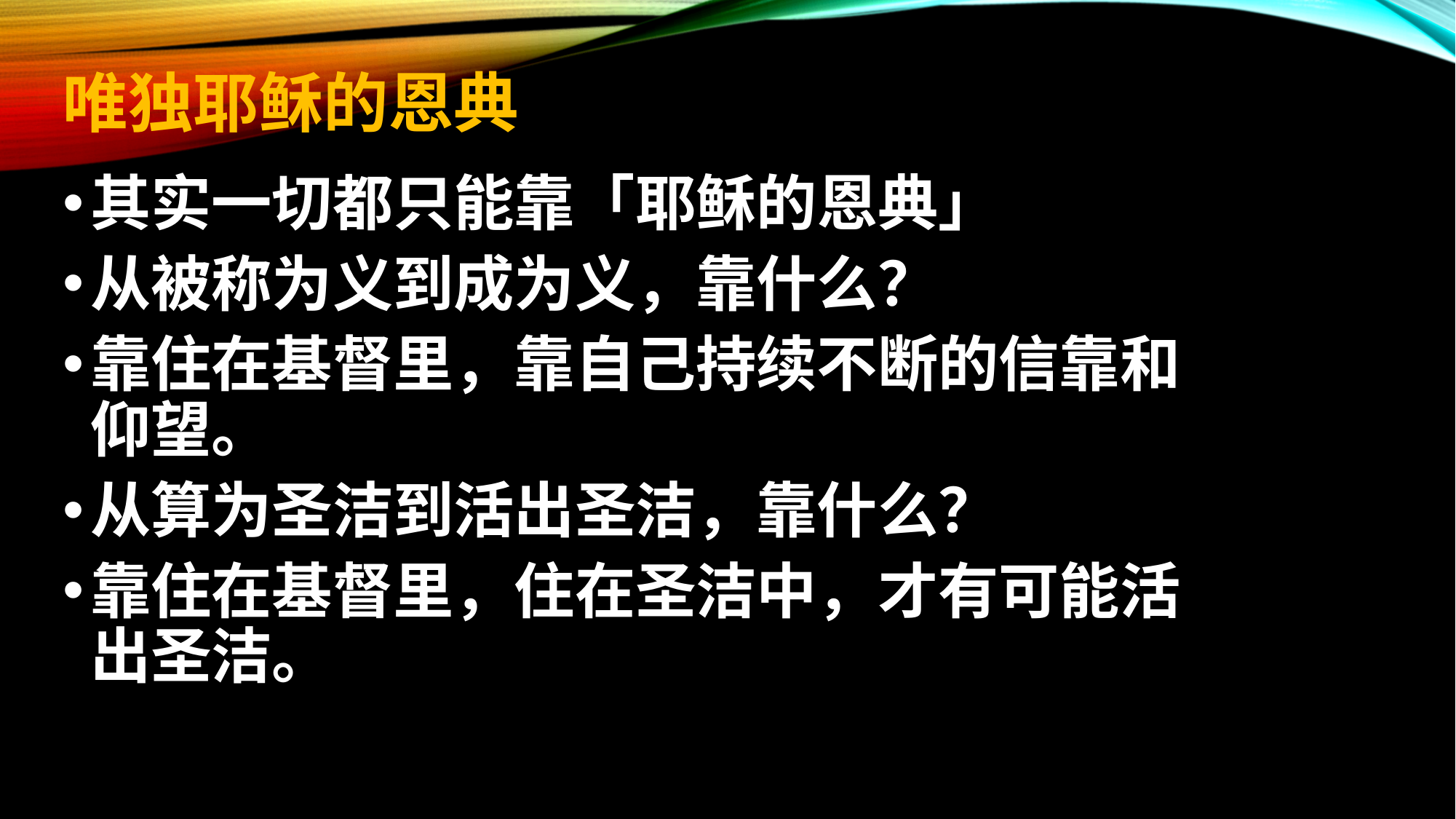

# 唯独耶稣的恩典
其实一切都只能靠「耶稣的恩典」
从被称为义到成为义，靠什么？
靠住在基督里，靠自己持续不断的信靠和仰望。
从算为圣洁到活出圣洁，靠什么？
靠住在基督里，住在圣洁中，才有可能活出圣洁。